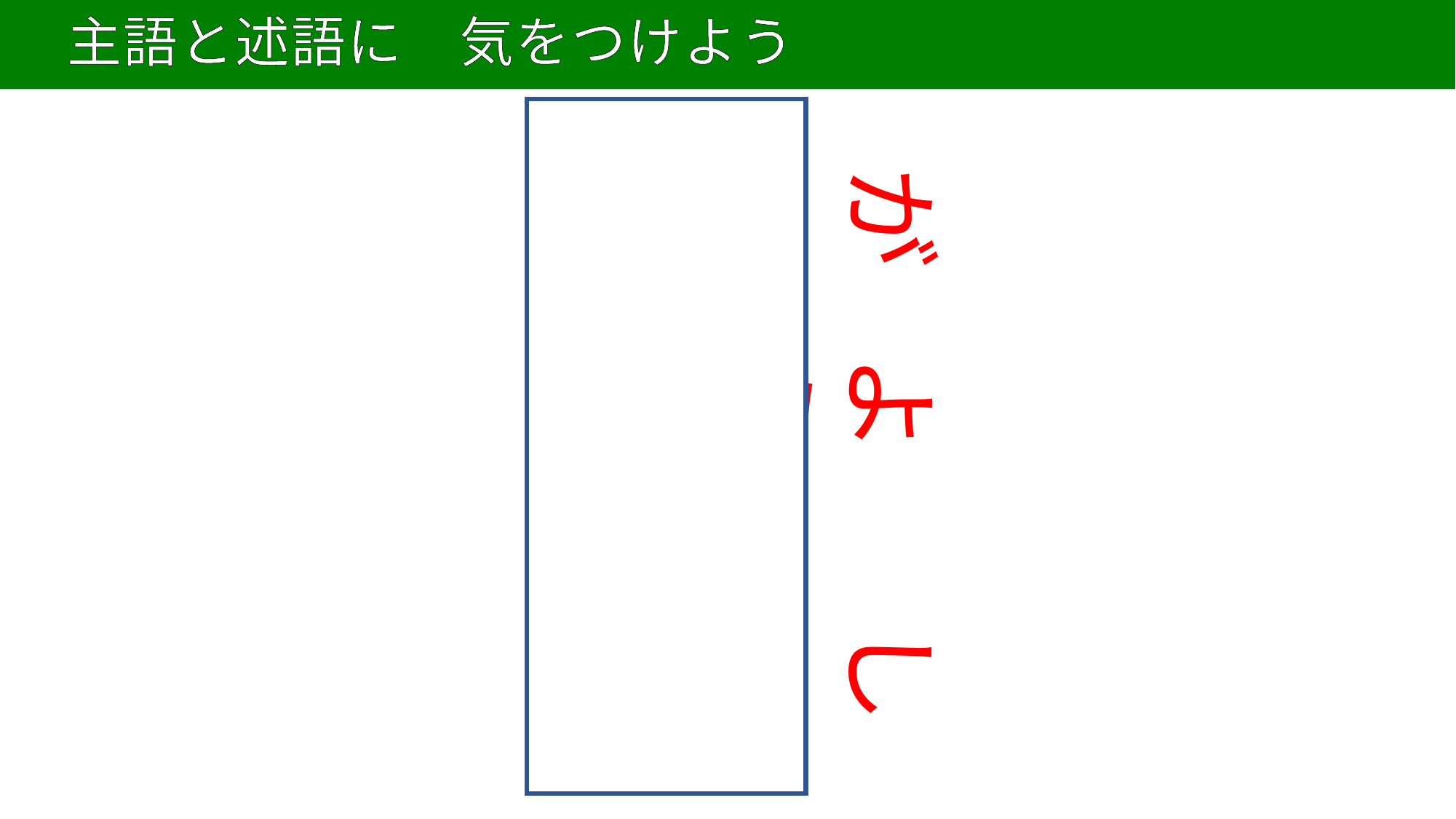

# 主語と述語に　気をつけよう
13

画用紙
が
よう
し